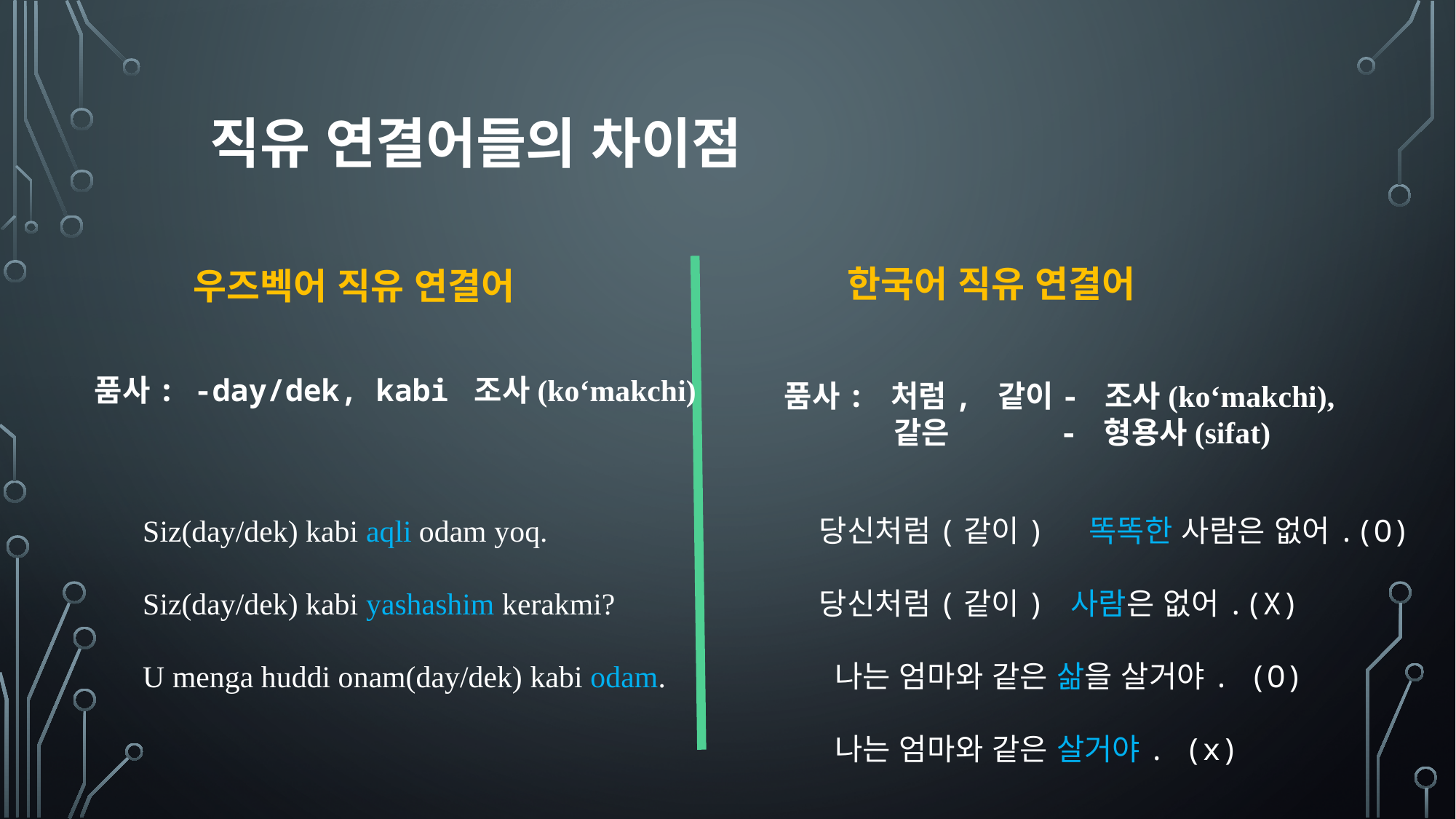

직유 연결어들의 차이점
한국어 직유 연결어
우즈벡어 직유 연결어
품사: -day/dek, kabi 조사(ko‘makchi)
품사: 처럼, 같이- 조사(ko‘makchi),
            같은            - 형용사(sifat)
Siz(day/dek) kabi aqli odam yoq.

Siz(day/dek) kabi yashashim kerakmi?

U menga huddi onam(day/dek) kabi odam.
당신처럼(같이)  똑똑한 사람은 없어.(O)

당신처럼(같이) 사람은 없어.(X)

 나는 엄마와 같은 삶을 살거야. (O)

 나는 엄마와 같은 살거야. (x)